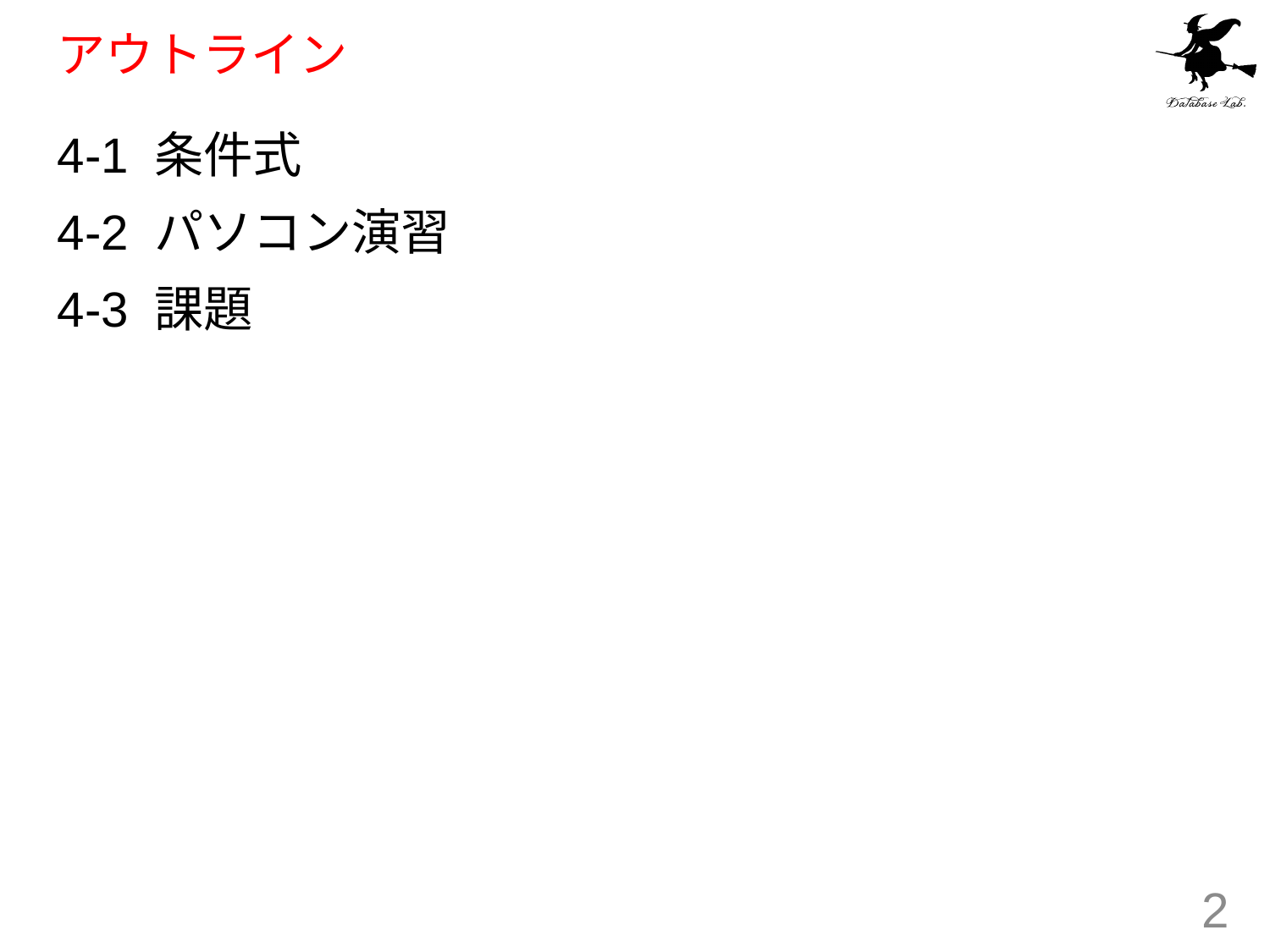

# アウトライン
4-1 条件式
4-2 パソコン演習
4-3 課題
2